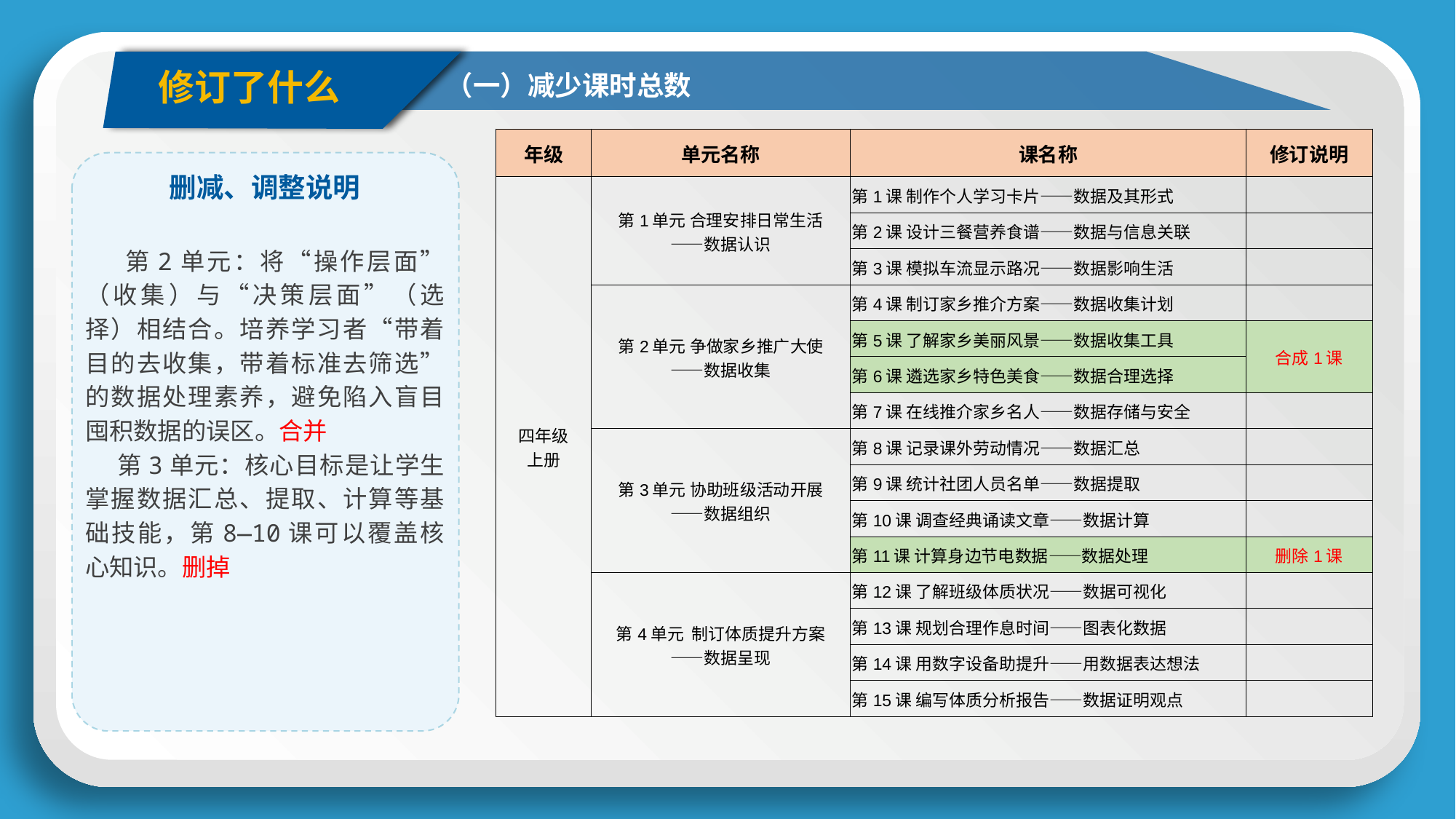

修订了什么
（一）减少课时总数
| 年级 | 单元名称 | 课名称 | 修订说明 |
| --- | --- | --- | --- |
| 四年级 上册 | 第1单元 合理安排日常生活 ——数据认识 | 第1课 制作个人学习卡片——数据及其形式 |  |
|  |  | 第2课 设计三餐营养食谱——数据与信息关联 |  |
|  |  | 第3课 模拟车流显示路况——数据影响生活 |  |
|  | 第2单元 争做家乡推广大使 ——数据收集 | 第4课 制订家乡推介方案——数据收集计划 |  |
|  |  | 第5课 了解家乡美丽风景——数据收集工具 | 合成1课 |
|  |  | 第6课 遴选家乡特色美食——数据合理选择 |  |
|  |  | 第7课 在线推介家乡名人——数据存储与安全 |  |
|  | 第3单元 协助班级活动开展 ——数据组织 | 第8课 记录课外劳动情况——数据汇总 |  |
|  |  | 第9课 统计社团人员名单——数据提取 |  |
|  |  | 第10课 调查经典诵读文章——数据计算 |  |
|  |  | 第11课 计算身边节电数据——数据处理 | 删除1课 |
|  | 第4单元 制订体质提升方案 ——数据呈现 | 第12课 了解班级体质状况——数据可视化 |  |
|  |  | 第13课 规划合理作息时间——图表化数据 |  |
|  |  | 第14课 用数字设备助提升——用数据表达想法 |  |
|  |  | 第15课 编写体质分析报告——数据证明观点 |  |

删减、调整说明

    第2单元：将“操作层面”（收集）与“决策层面”（选择）相结合。培养学习者“带着目的去收集，带着标准去筛选”的数据处理素养，避免陷入盲目囤积数据的误区。合并
    第3单元：核心目标是让学生掌握数据汇总、提取、计算等基础技能，第8—10课可以覆盖核心知识。删掉